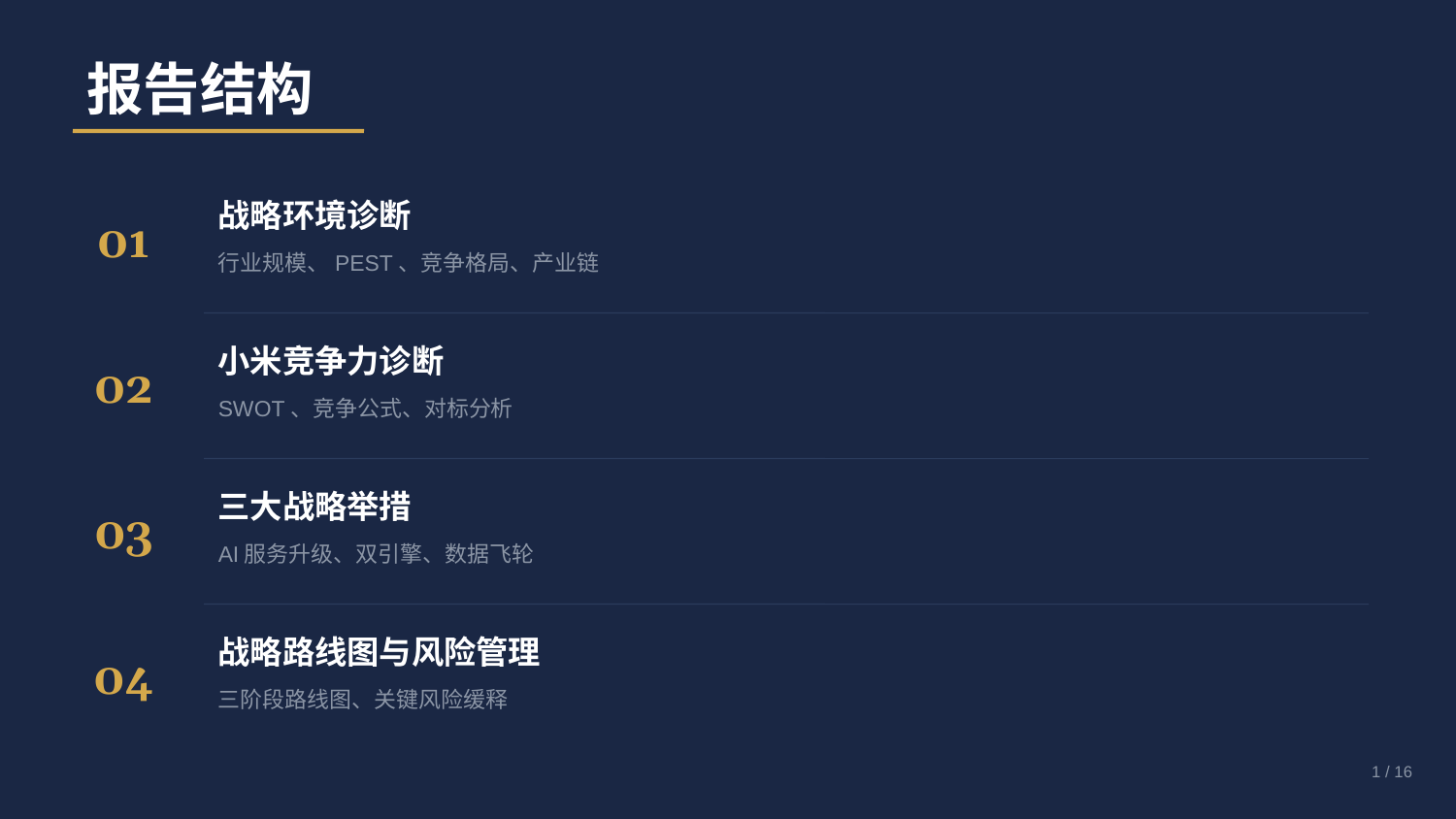

报告结构

01
战略环境诊断
行业规模、PEST、竞争格局、产业链

02
小米竞争力诊断
SWOT、竞争公式、对标分析

03
三大战略举措
AI服务升级、双引擎、数据飞轮

04
战略路线图与风险管理
三阶段路线图、关键风险缓释
1 / 16